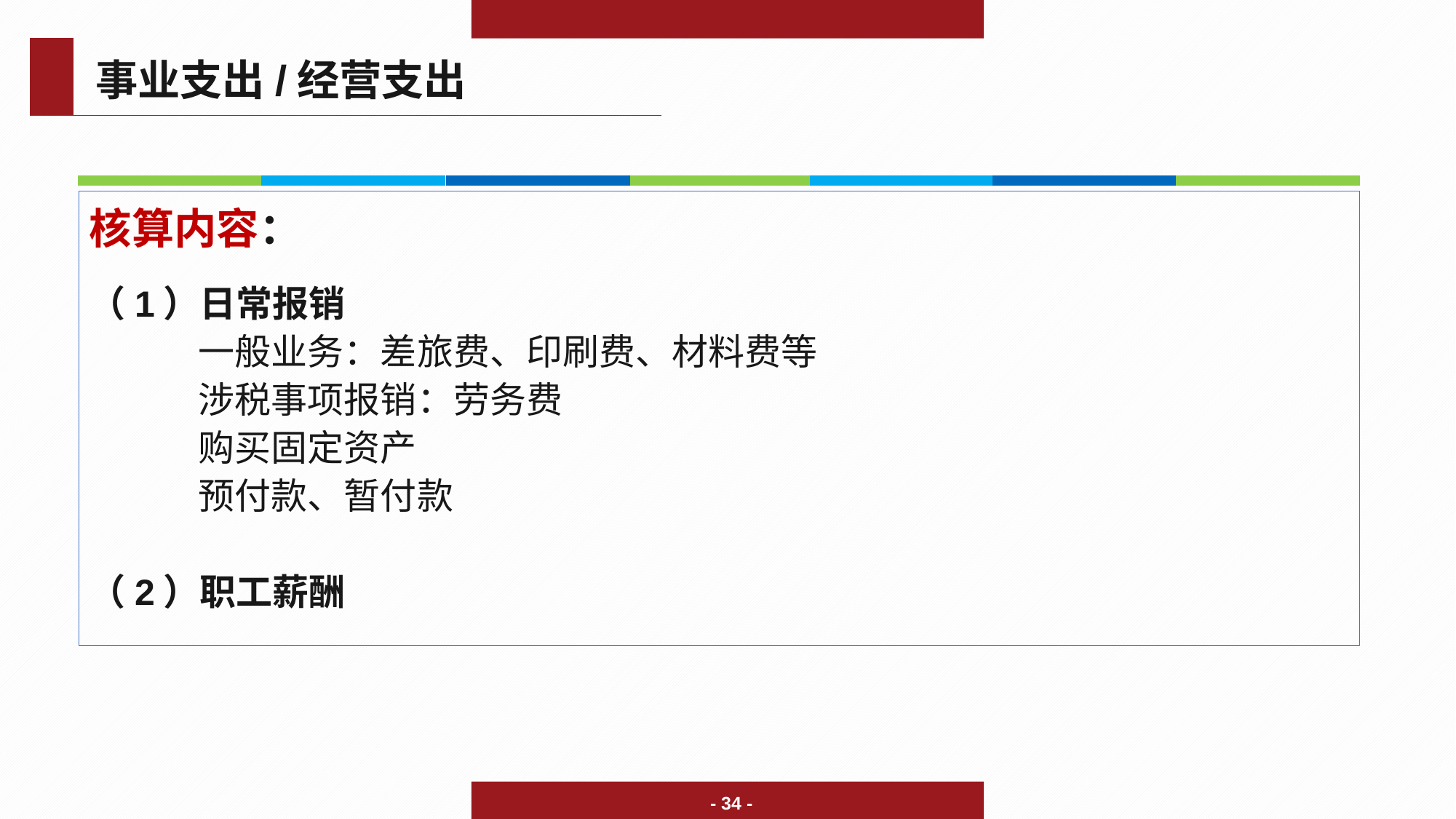

事业支出/经营支出

核算内容：

（1）日常报销
     	一般业务：差旅费、印刷费、材料费等
    	涉税事项报销：劳务费
     	购买固定资产
     	预付款、暂付款

（2）职工薪酬

- 34 -